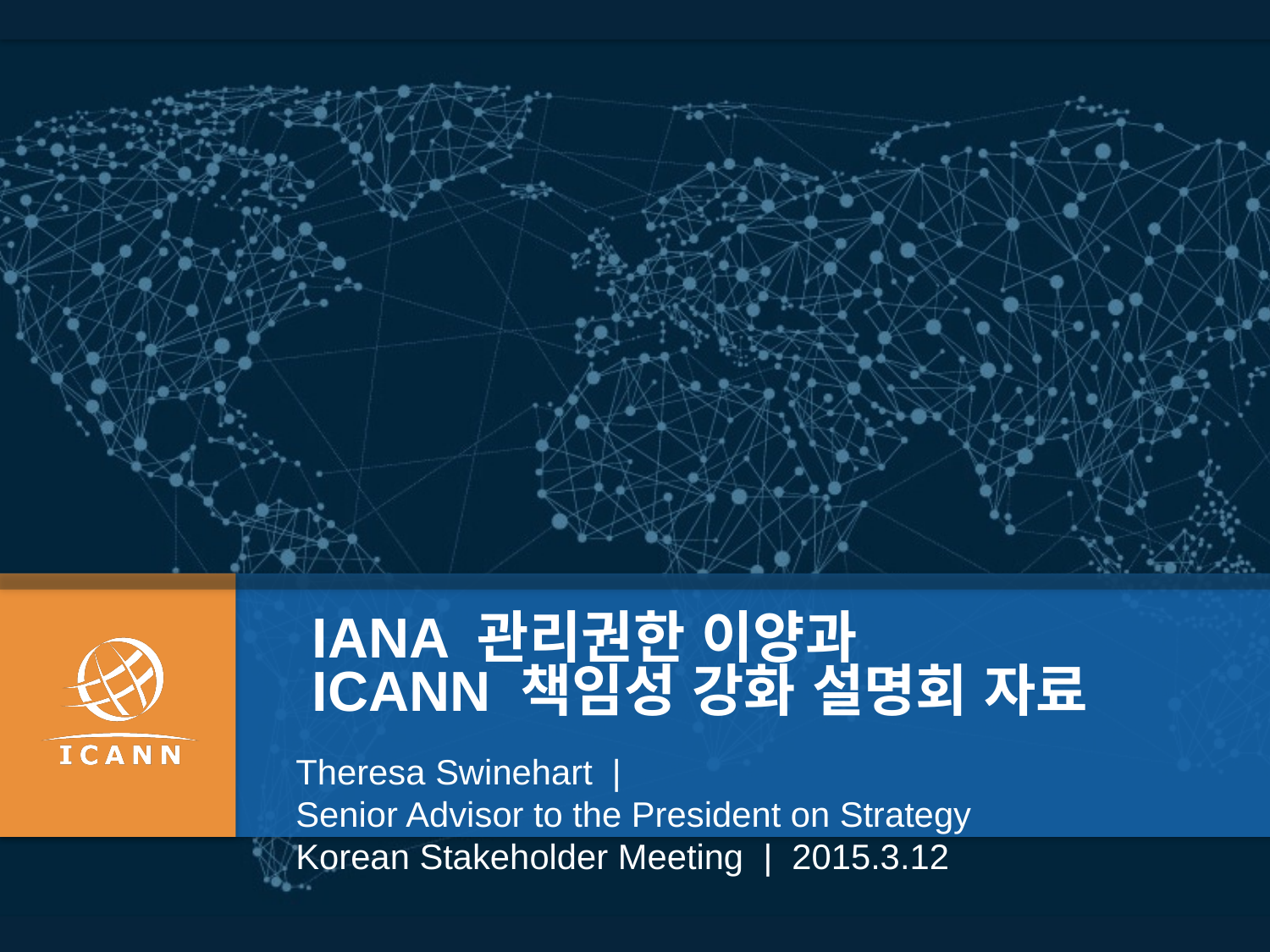

IANA 관리권한 이양과
ICANN 책임성 강화 설명회 자료
Theresa Swinehart  |
Senior Advisor to the President on Strategy
Korean Stakeholder Meeting  |  2015.3.12